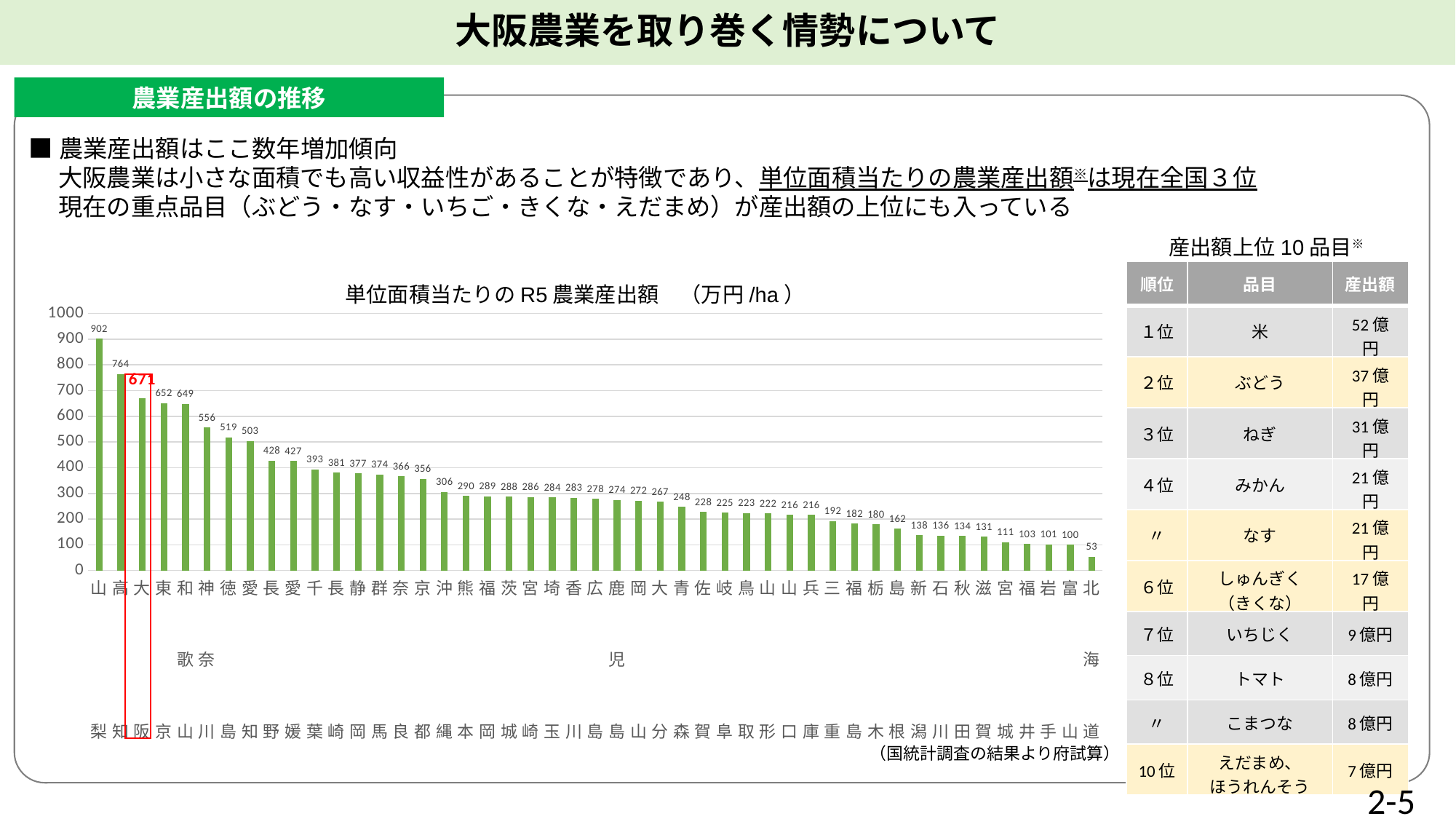

大阪農業を取り巻く情勢について
農業産出額の推移

■農業産出額はここ数年増加傾向
　 大阪農業は小さな面積でも高い収益性があることが特徴であり、単位面積当たりの農業産出額※は現在全国３位
　 現在の重点品目（ぶどう・なす・いちご・きくな・えだまめ）が産出額の上位にも入っている
産出額上位10品目※
| 順位 | 品目 | 産出額 |
| --- | --- | --- |
| １位 | 米 | 52億円 |
| ２位 | ぶどう | 37億円 |
| ３位 | ねぎ | 31億円 |
| ４位 | みかん | 21億円 |
| 〃 | なす | 21億円 |
| ６位 | しゅんぎく （きくな） | 17億円 |
| ７位 | いちじく | 9億円 |
| ８位 | トマト | 8億円 |
| 〃 | こまつな | 8億円 |
| 10位 | えだまめ、 ほうれんそう | 7億円 |
単位面積当たりのR5農業産出額　（万円/ha）

### Chart

| Category | 農業産出額（万円） / 経営耕地(ha) |
|---|---|
| 山　　　　　梨 | 902.4590163934427 |
| 高　　　　　知 | 764.4444444444445 |
| 大　　　　　阪 | 671.1111111111111 |
| 東　　　　　京 | 651.6129032258065 |
| 和　　歌　　山 | 648.809523809524 |
| 神　　奈　　川 | 555.9139784946236 |
| 徳　　　　　島 | 518.7969924812031 |
| 愛　　　　　知 | 503.4965034965035 |
| 長　　　　　野 | 427.8688524590164 |
| 愛　　　　　媛 | 426.6094420600858 |
| 千　　　　　葉 | 393.1570762052877 |
| 長　　　　　崎 | 380.6324110671937 |
| 静　　　　　岡 | 377.4647887323944 |
| 群　　　　　馬 | 374.2296918767507 |
| 奈　　　　　良 | 366.3157894736842 |
| 京　　　　　都 | 356.0240963855422 |
| 沖　　　　　縄 | 305.66037735849056 |
| 熊　　　　　本 | 289.9149453219927 |
| 福　　　　　岡 | 288.58603066439525 |
| 茨　　　　　城 | 287.96380090497735 |
| 宮　　　　　崎 | 285.68129330254044 |
| 埼　　　　　玉 | 284.27672955974845 |
| 香　　　　　川 | 282.84023668639054 |
| 広　　　　　島 | 278.3088235294117 |
| 鹿　　児　　島 | 274.26710097719865 |
| 岡　　　　　山 | 272.32142857142856 |
| 大　　　　　分 | 266.8769716088328 |
| 青　　　　　森 | 247.5 |
| 佐　　　　　賀 | 228.2115869017632 |
| 岐　　　　　阜 | 225.2225519287834 |
| 鳥　　　　　取 | 223.26732673267327 |
| 山　　　　　形 | 222.22222222222223 |
| 山　　　　　口 | 216.26794258373207 |
| 兵　　　　　庫 | 216.17312072892935 |
| 三　　　　　重 | 192.12121212121212 |
| 福　　　　　島 | 182.33970753655794 |
| 栃　　　　　木 | 179.68397291196388 |
| 島　　　　　根 | 162.28813559322035 |
| 新　　　　　潟 | 137.96583850931677 |
| 石　　　　　川 | 136.02693602693603 |
| 秋　　　　　田 | 133.85518590998043 |
| 滋　　　　　賀 | 130.70866141732284 |
| 宮　　　　　城 | 110.64908722109533 |
| 福　　　　　井 | 102.79329608938548 |
| 岩　　　　　手 | 101.11223458038423 |
| 富　　　　　山 | 99.59758551307847 |
| 北　　海　　道 | 53.32262028547122 |
（国統計調査の結果より府試算）
※畜産除く
2-5